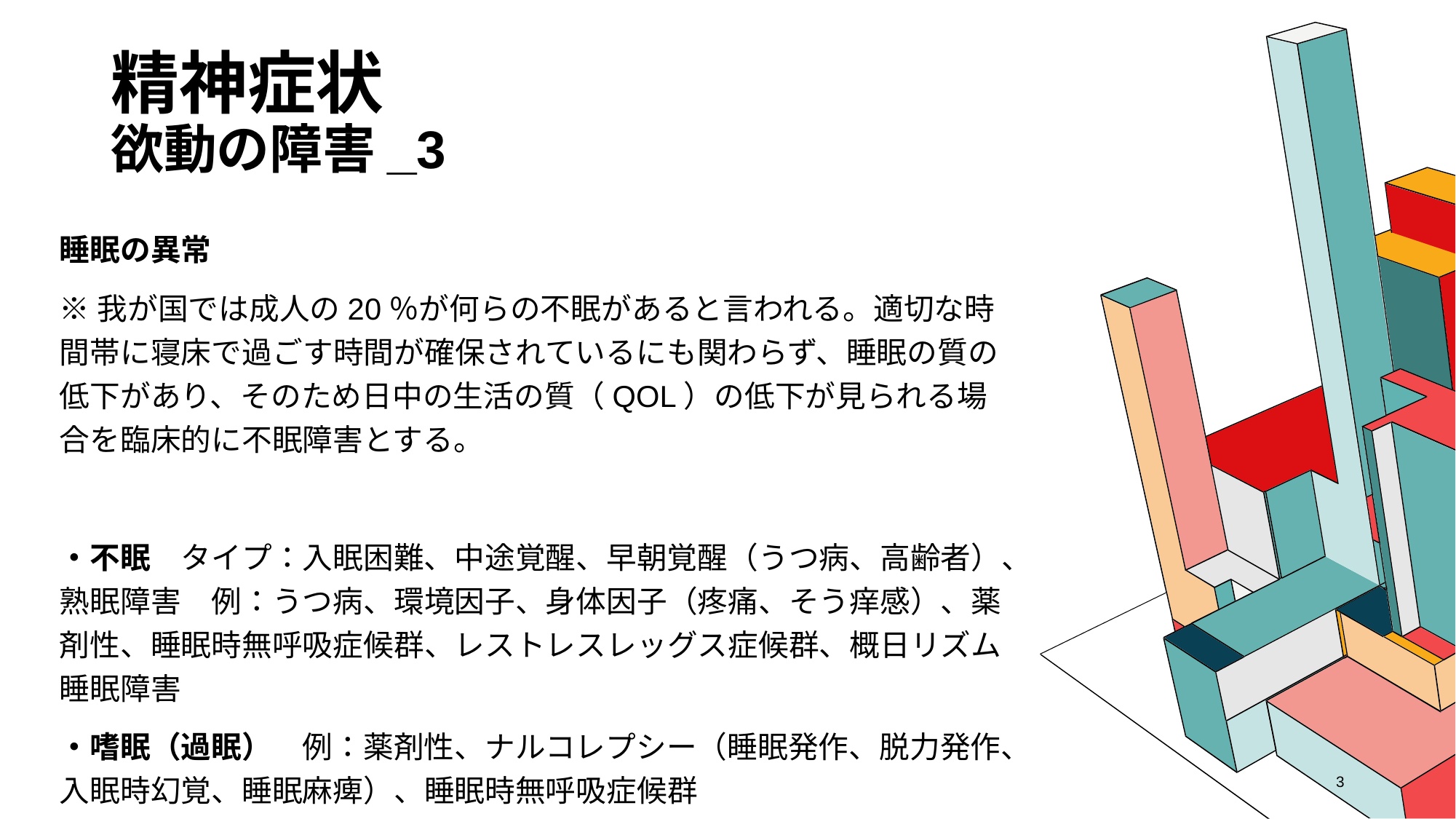

# 精神症状 欲動の障害_3
睡眠の異常
※我が国では成人の20％が何らの不眠があると言われる。適切な時間帯に寝床で過ごす時間が確保されているにも関わらず、睡眠の質の低下があり、そのため日中の生活の質（QOL）の低下が見られる場合を臨床的に不眠障害とする。

・不眠　タイプ：入眠困難、中途覚醒、早朝覚醒（うつ病、高齢者）、熟眠障害　例：うつ病、環境因子、身体因子（疼痛、そう痒感）、薬剤性、睡眠時無呼吸症候群、レストレスレッグス症候群、概日リズム睡眠障害
・嗜眠（過眠）　例：薬剤性、ナルコレプシー（睡眠発作、脱力発作、入眠時幻覚、睡眠麻痺）、睡眠時無呼吸症候群

3